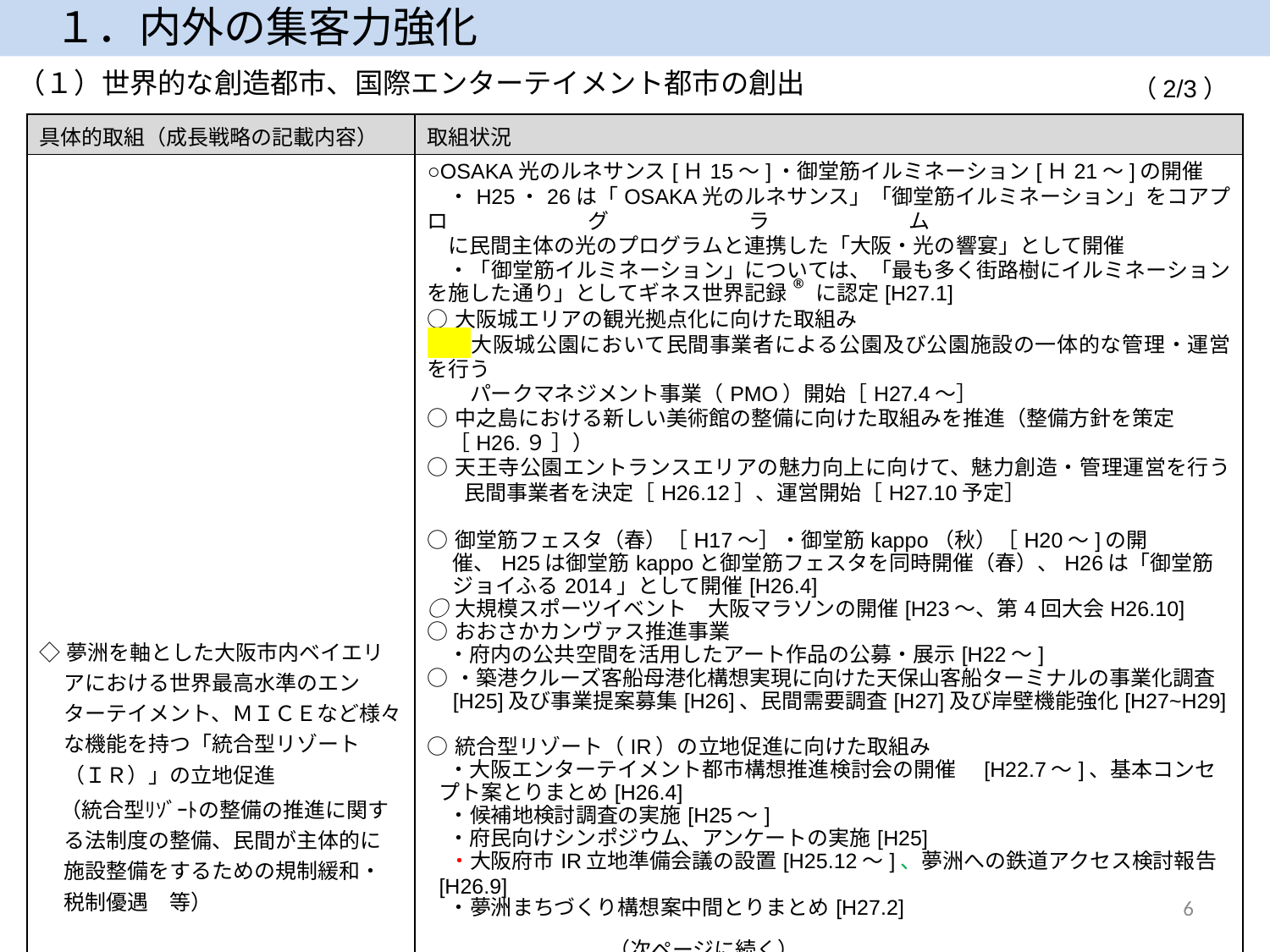

１．内外の集客力強化
（１）世界的な創造都市、国際エンターテイメント都市の創出
（2/3）
| 具体的取組（成長戦略の記載内容） | 取組状況 |
| --- | --- |
| ◇夢洲を軸とした大阪市内ベイエリアにおける世界最高水準のエンターテイメント、ＭＩＣＥなど様々な機能を持つ「統合型リゾート（ＩＲ）」の立地促進 　（統合型ﾘｿﾞｰﾄの整備の推進に関する法制度の整備、民間が主体的に施設整備をするための規制緩和・税制優遇　等） | ○OSAKA光のルネサンス[Ｈ15～]・御堂筋イルミネーション[Ｈ21～]の開催 　・H25・26は「OSAKA光のルネサンス」「御堂筋イルミネーション」をコアプログラム　 　に民間主体の光のプログラムと連携した「大阪・光の響宴」として開催 　・「御堂筋イルミネーション」については、「最も多く街路樹にイルミネーションを施した通り」としてギネス世界記録®に認定[H27.1]　　　　 ○大阪城エリアの観光拠点化に向けた取組み 　　大阪城公園において民間事業者による公園及び公園施設の一体的な管理・運営を行う　 　　パークマネジメント事業（PMO）開始［H27.4～］ ○中之島における新しい美術館の整備に向けた取組みを推進（整備方針を策定 　［H26.９ ］）　 ○天王寺公園エントランスエリアの魅力向上に向けて、魅力創造・管理運営を行う民間事業者を決定［H26.12］、運営開始［H27.10予定］ ○御堂筋フェスタ（春）［H17～］・御堂筋kappo（秋）［H20～]の開催、H25は御堂筋kappoと御堂筋フェスタを同時開催（春）、H26は「御堂筋ジョイふる2014」として開催[H26.4] ○大規模スポーツイベント　大阪マラソンの開催[H23～、第4回大会H26.10] ○おおさかカンヴァス推進事業 　・府内の公共空間を活用したアート作品の公募・展示[H22～] ○・築港クルーズ客船母港化構想実現に向けた天保山客船ターミナルの事業化調査[H25]及び事業提案募集[H26]、民間需要調査[H27]及び岸壁機能強化[H27~H29] ○統合型リゾート（IR）の立地促進に向けた取組み 　・大阪エンターテイメント都市構想推進検討会の開催　[H22.7～]、基本コンセプト案とりまとめ[H26.4] 　・候補地検討調査の実施[H25～] 　・府民向けシンポジウム、アンケートの実施[H25] 　・大阪府市IR立地準備会議の設置[H25.12～]、夢洲への鉄道アクセス検討報告[H26.9] 　・夢洲まちづくり構想案中間とりまとめ[H27.2] 　　　　　　　　　　　　　　　　　　　　　　　　　　　　　　　　　　　　　　　　　　　　　（次ページに続く） |
6